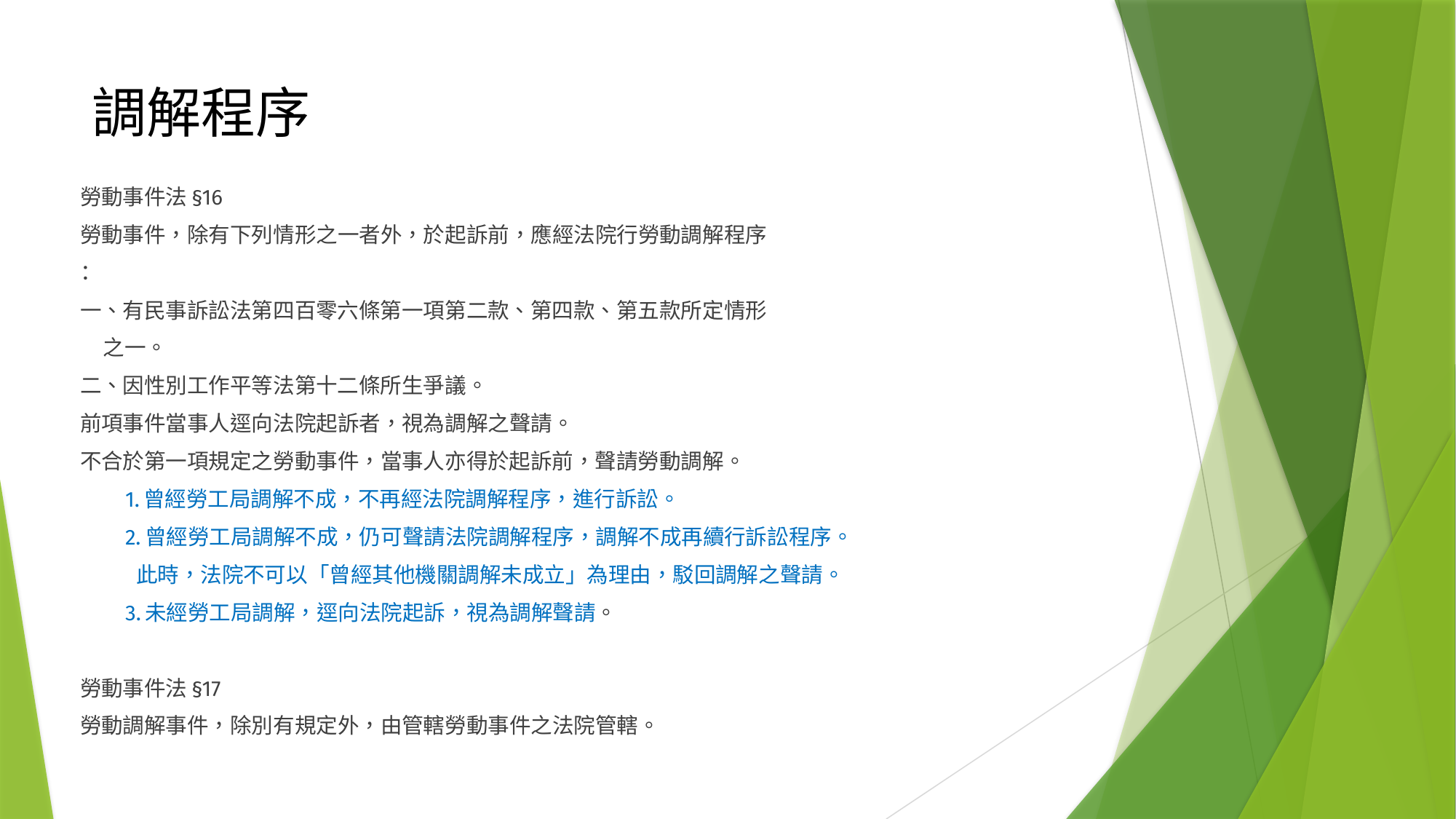

# 調解程序
勞動事件法§16
勞動事件，除有下列情形之一者外，於起訴前，應經法院行勞動調解程序
：
一、有民事訴訟法第四百零六條第一項第二款、第四款、第五款所定情形
    之一。
二、因性別工作平等法第十二條所生爭議。
前項事件當事人逕向法院起訴者，視為調解之聲請。
不合於第一項規定之勞動事件，當事人亦得於起訴前，聲請勞動調解。
        1.曾經勞工局調解不成，不再經法院調解程序，進行訴訟。
        2.曾經勞工局調解不成，仍可聲請法院調解程序，調解不成再續行訴訟程序。
           此時，法院不可以「曾經其他機關調解未成立」為理由，駁回調解之聲請。
        3.未經勞工局調解，逕向法院起訴，視為調解聲請。

勞動事件法§17
勞動調解事件，除別有規定外，由管轄勞動事件之法院管轄。